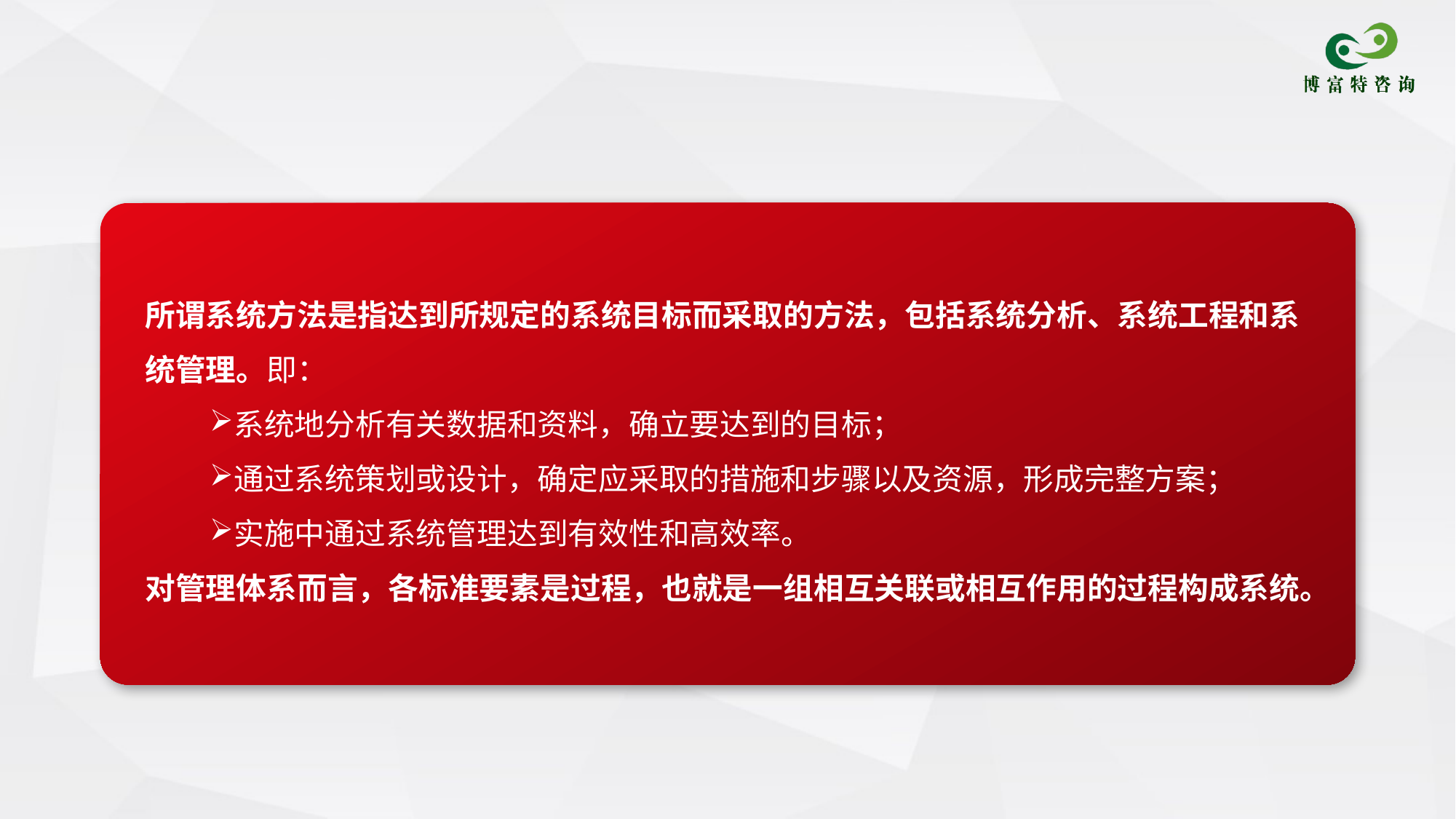

所谓系统方法是指达到所规定的系统目标而采取的方法，包括系统分析、系统工程和系统管理。即：
系统地分析有关数据和资料，确立要达到的目标；
通过系统策划或设计，确定应采取的措施和步骤以及资源，形成完整方案；
实施中通过系统管理达到有效性和高效率。
对管理体系而言，各标准要素是过程，也就是一组相互关联或相互作用的过程构成系统。